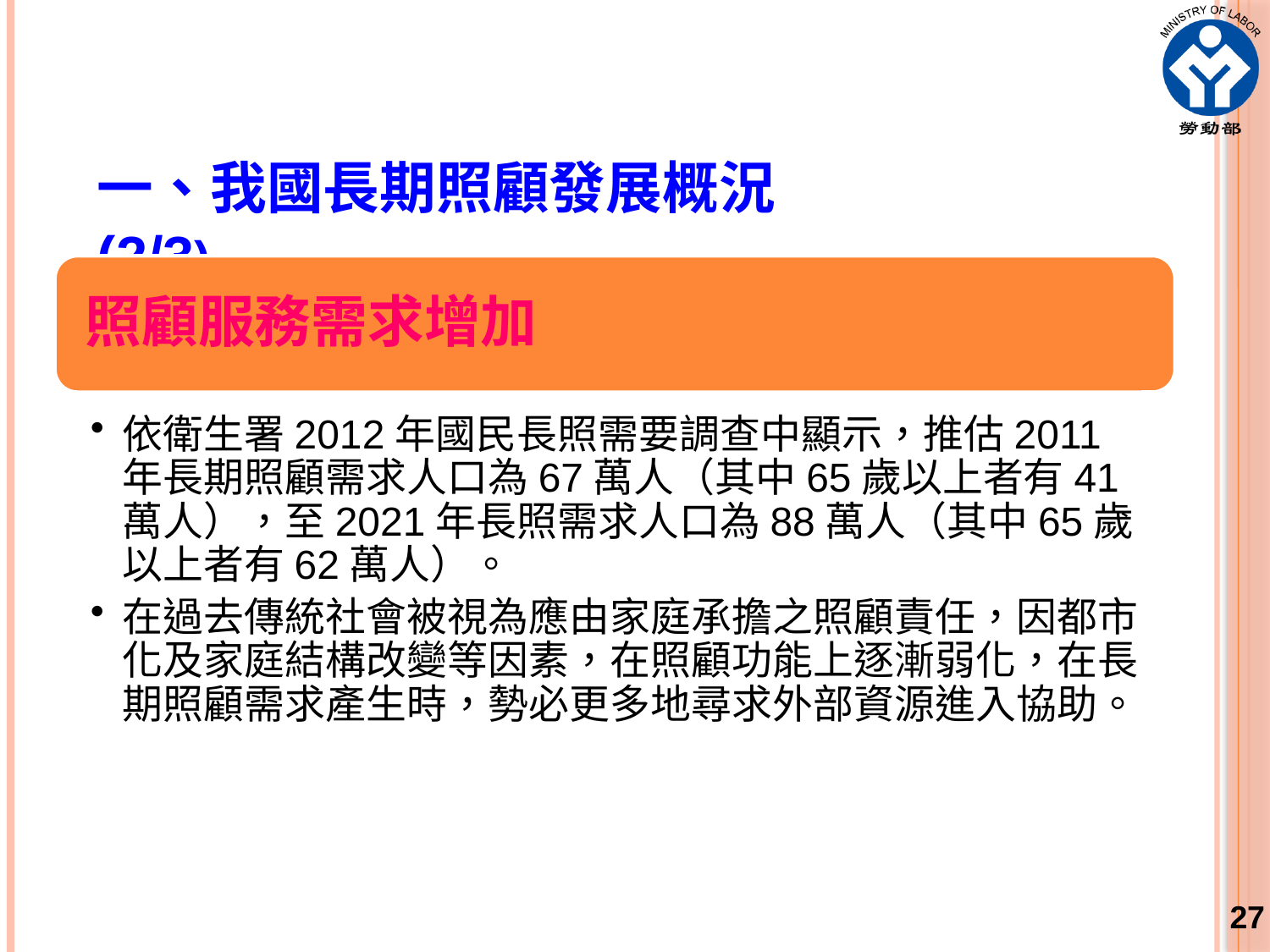

一、我國長期照顧發展概況(2/3)
照顧服務需求增加
依衛生署2012年國民長照需要調查中顯示，推估2011年長期照顧需求人口為67萬人（其中65歲以上者有41萬人），至2021年長照需求人口為88萬人（其中65歲以上者有62萬人）。
在過去傳統社會被視為應由家庭承擔之照顧責任，因都市化及家庭結構改變等因素，在照顧功能上逐漸弱化，在長期照顧需求產生時，勢必更多地尋求外部資源進入協助。
27